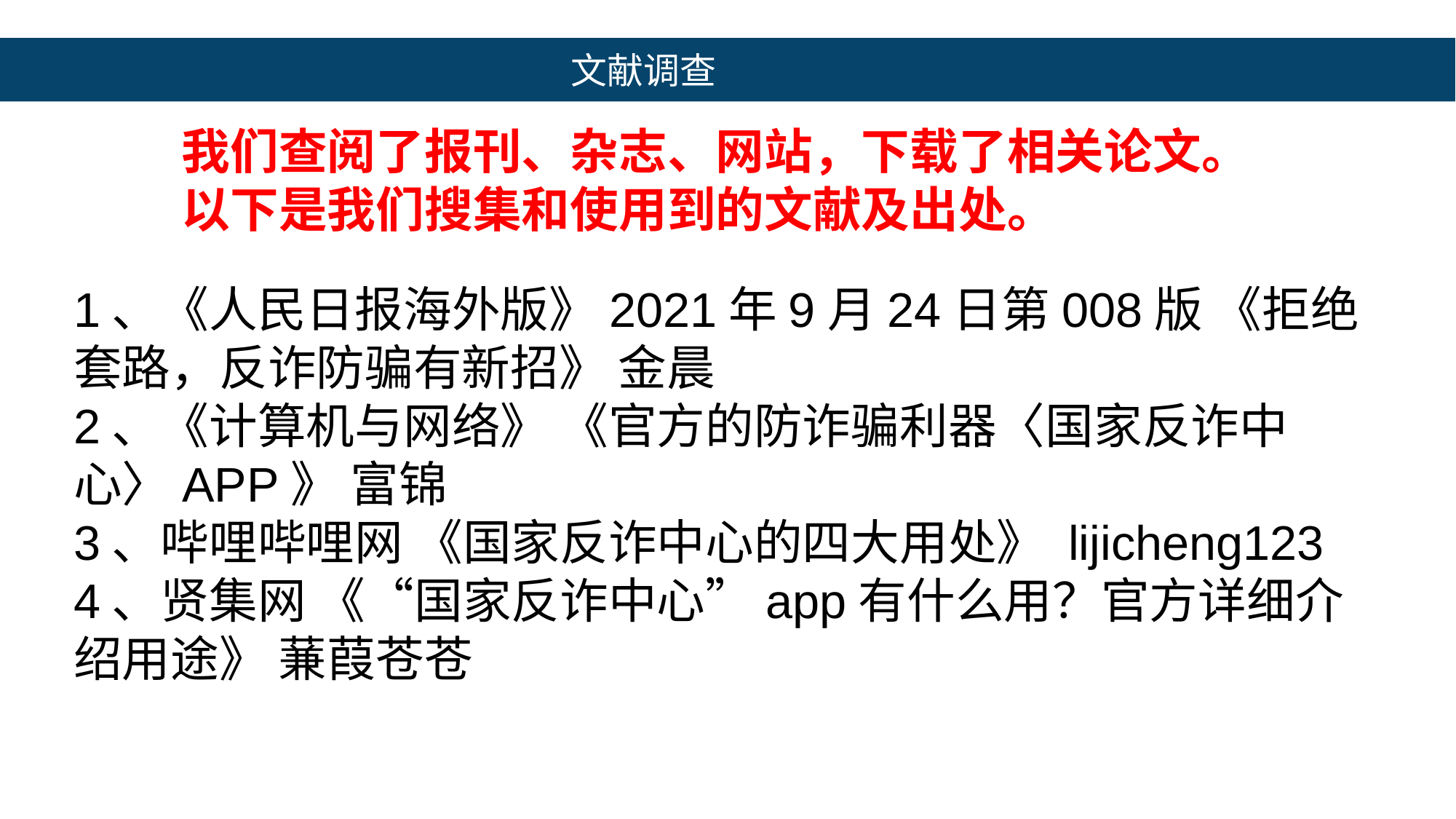

文献调查
我们查阅了报刊、杂志、网站，下载了相关论文。以下是我们搜集和使用到的文献及出处。
1、《人民日报海外版》2021年9月24日第008版 《拒绝套路，反诈防骗有新招》 金晨
2、《计算机与网络》 《官方的防诈骗利器〈国家反诈中心〉APP》 富锦
3、哔哩哔哩网 《国家反诈中心的四大用处》 lijicheng123
4、贤集网 《“国家反诈中心”app有什么用？官方详细介绍用途》 蒹葭苍苍